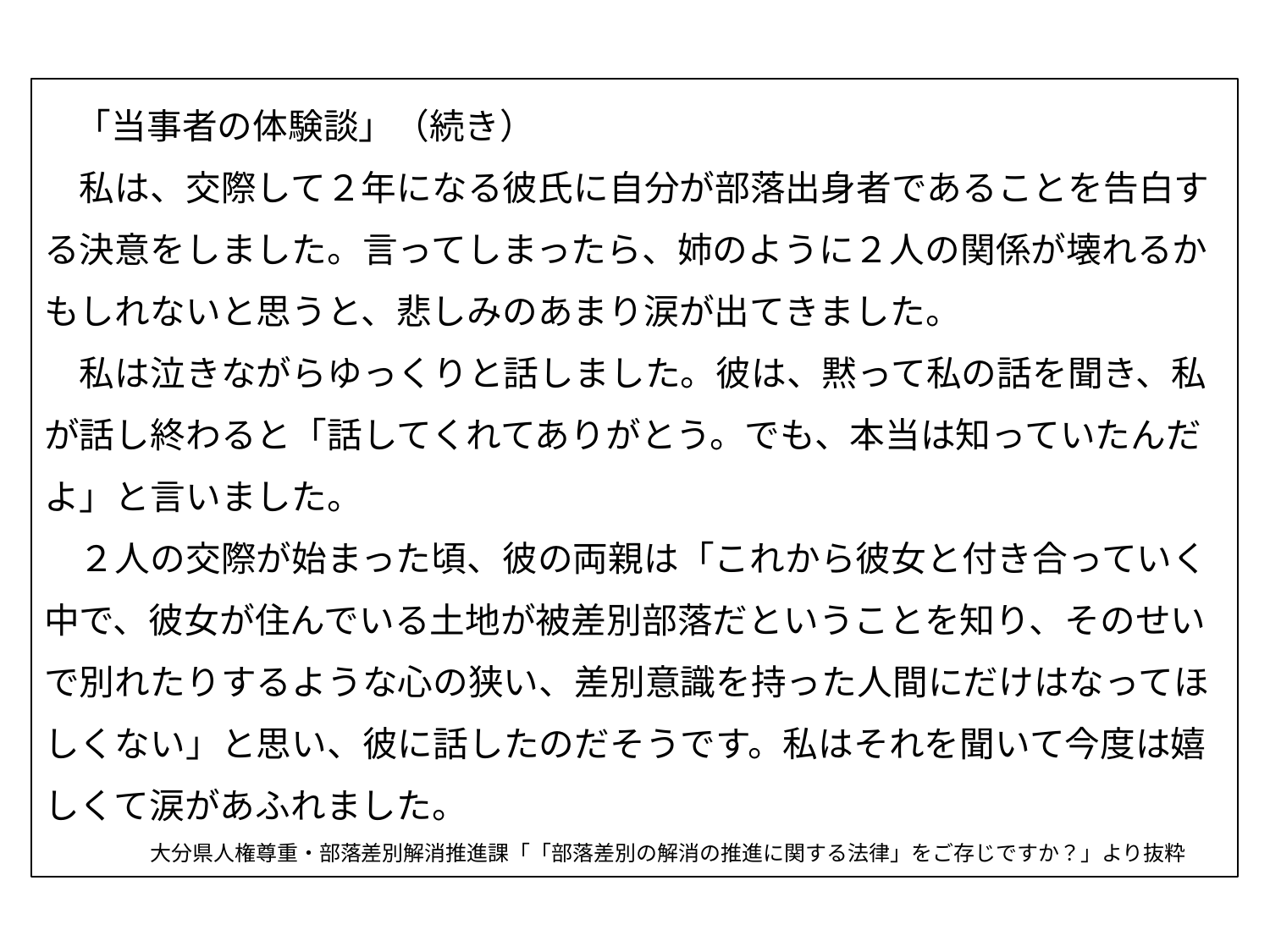

「当事者の体験談」（続き）
　私は、交際して２年になる彼氏に自分が部落出身者であることを告白する決意をしました。言ってしまったら、姉のように２人の関係が壊れるかもしれないと思うと、悲しみのあまり涙が出てきました。
　私は泣きながらゆっくりと話しました。彼は、黙って私の話を聞き、私が話し終わると「話してくれてありがとう。でも、本当は知っていたんだよ」と言いました。
　２人の交際が始まった頃、彼の両親は「これから彼女と付き合っていく中で、彼女が住んでいる土地が被差別部落だということを知り、そのせいで別れたりするような心の狭い、差別意識を持った人間にだけはなってほしくない」と思い、彼に話したのだそうです。私はそれを聞いて今度は嬉しくて涙があふれました。
　　　　　大分県人権尊重・部落差別解消推進課「「部落差別の解消の推進に関する法律」をご存じですか？」より抜粋